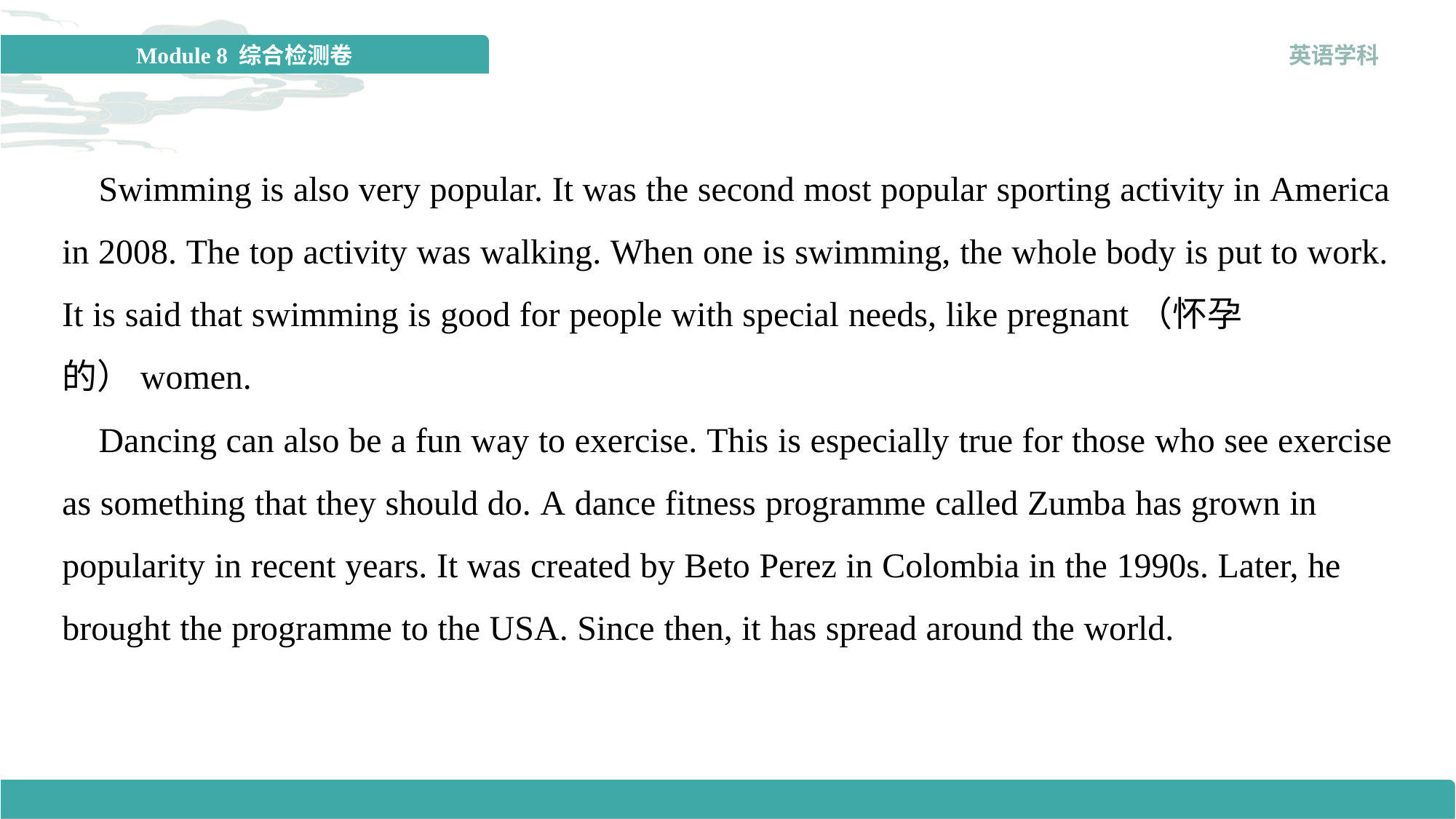

Swimming is also very popular. It was the second most popular sporting activity in America in 2008. The top activity was walking. When one is swimming, the whole body is put to work. It is said that swimming is good for people with special needs, like pregnant（怀孕的）women.
    Dancing can also be a fun way to exercise. This is especially true for those who see exercise as something that they should do. A dance fitness programme called Zumba has grown in popularity in recent years. It was created by Beto Perez in Colombia in the 1990s. Later, he brought the programme to the USA. Since then, it has spread around the world.